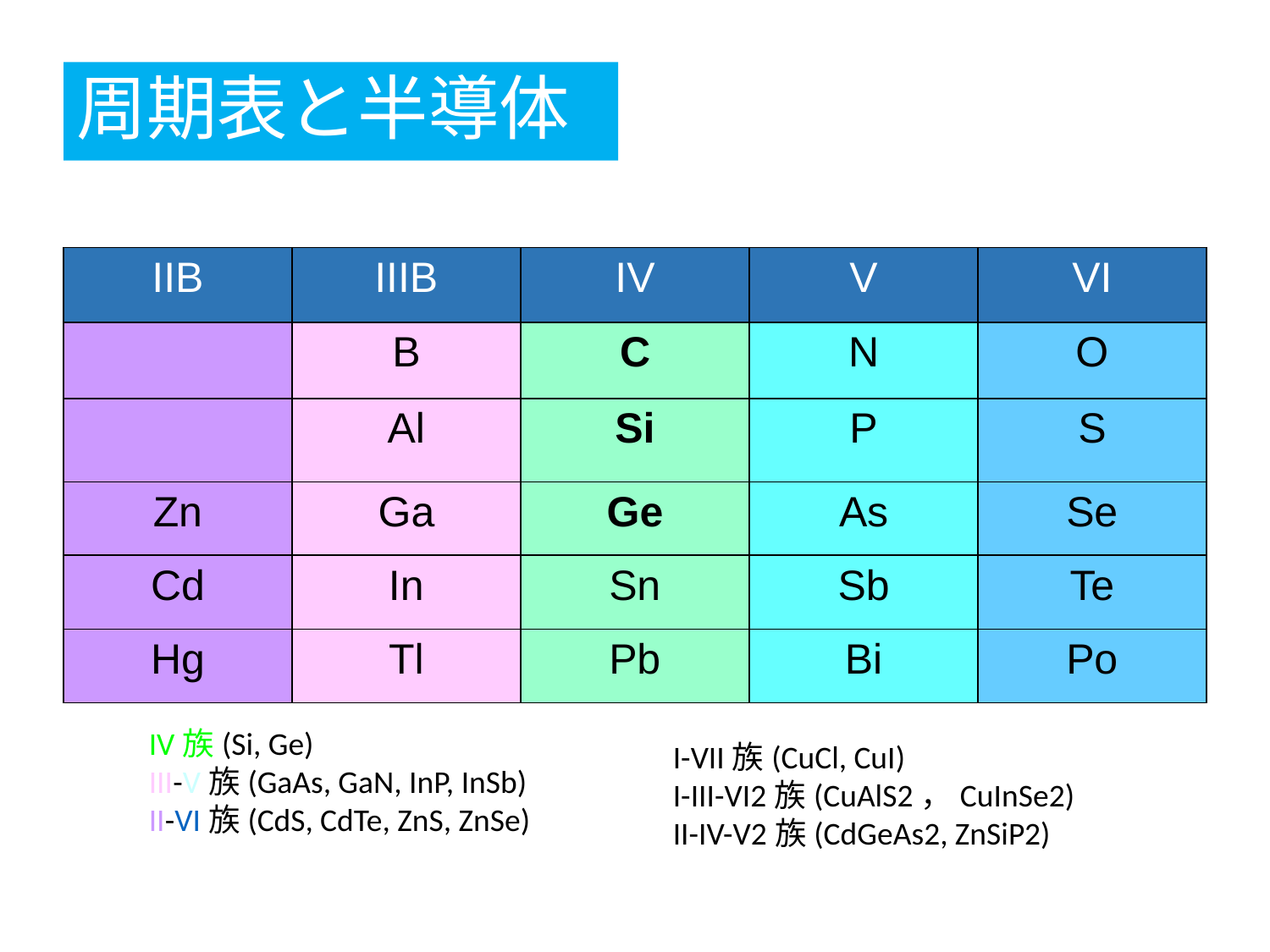

# 周期表と半導体
| IIB | IIIB | IV | V | VI |
| --- | --- | --- | --- | --- |
|  | B | C | N | O |
|  | Al | Si | P | S |
| Zn | Ga | Ge | As | Se |
| Cd | In | Sn | Sb | Te |
| Hg | Tl | Pb | Bi | Po |
IV族(Si, Ge)
III-V族(GaAs, GaN, InP, InSb)
II-VI族(CdS, CdTe, ZnS, ZnSe)
I-VII族(CuCl, CuI)
I-III-VI2族(CuAlS2，CuInSe2)
II-IV-V2族(CdGeAs2, ZnSiP2)